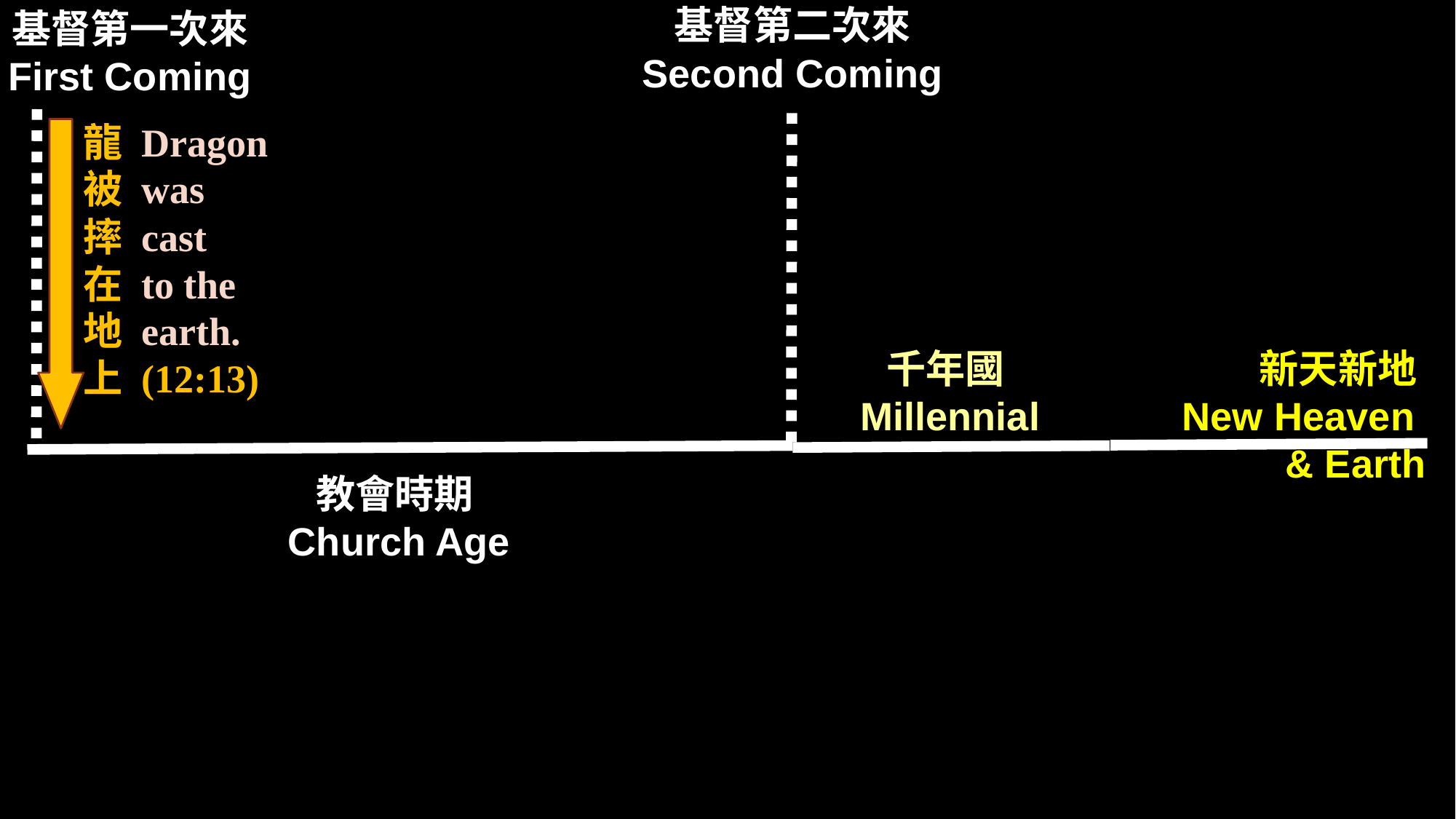

基督第二次來
Second Coming
基督第一次來
First Coming

龍 Dragon
被 was
摔 cast
在 to the
地 earth.
上 (12:13)

千年國
Millennial
新天新地
New Heaven
& Earth

教會時期
Church Age